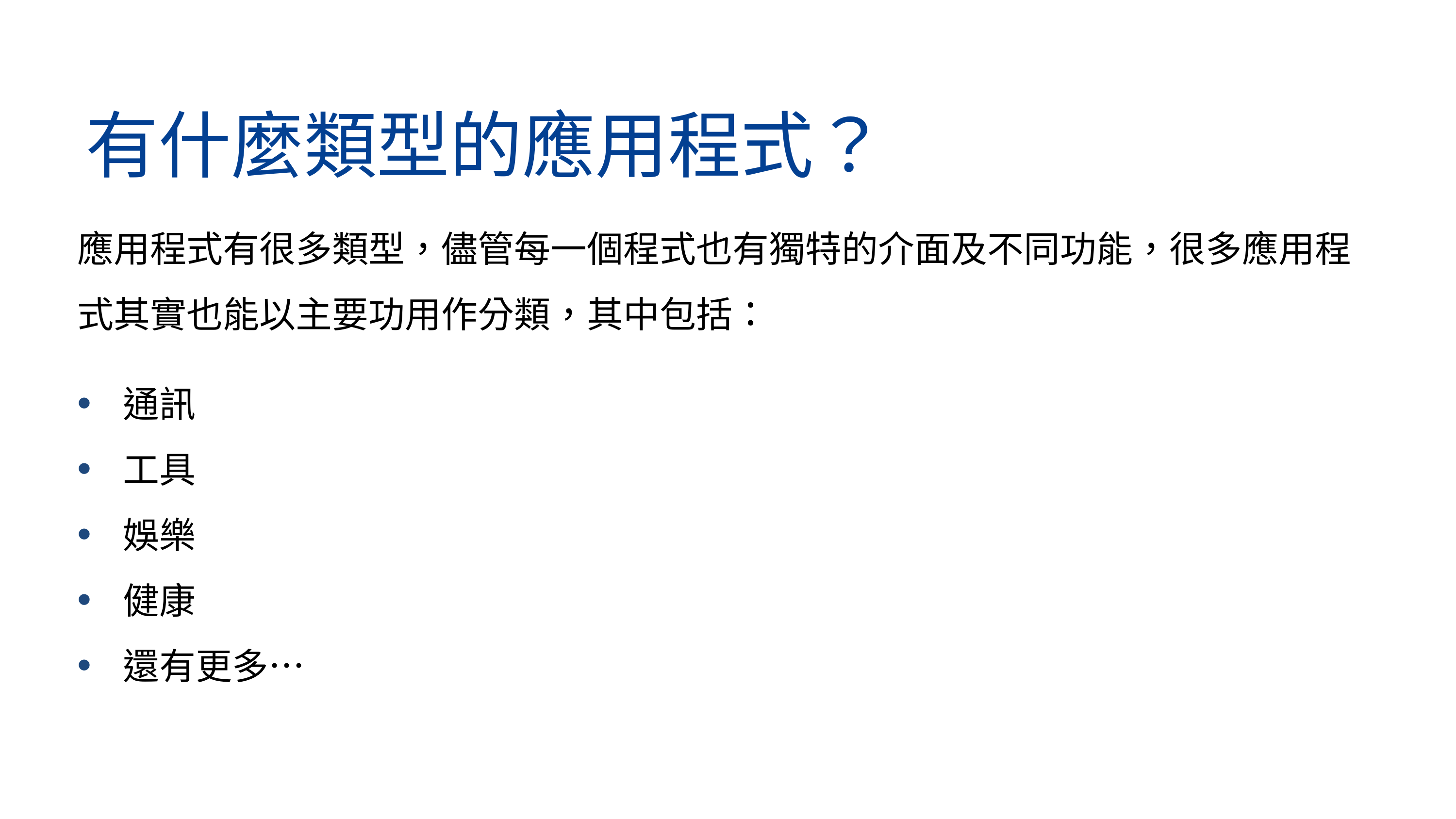

有什麼類型的應用程式？
應用程式有很多類型，儘管每一個程式也有獨特的介面及不同功能，很多應用程式其實也能以主要功用作分類，其中包括：
通訊
工具
娛樂
健康
還有更多…